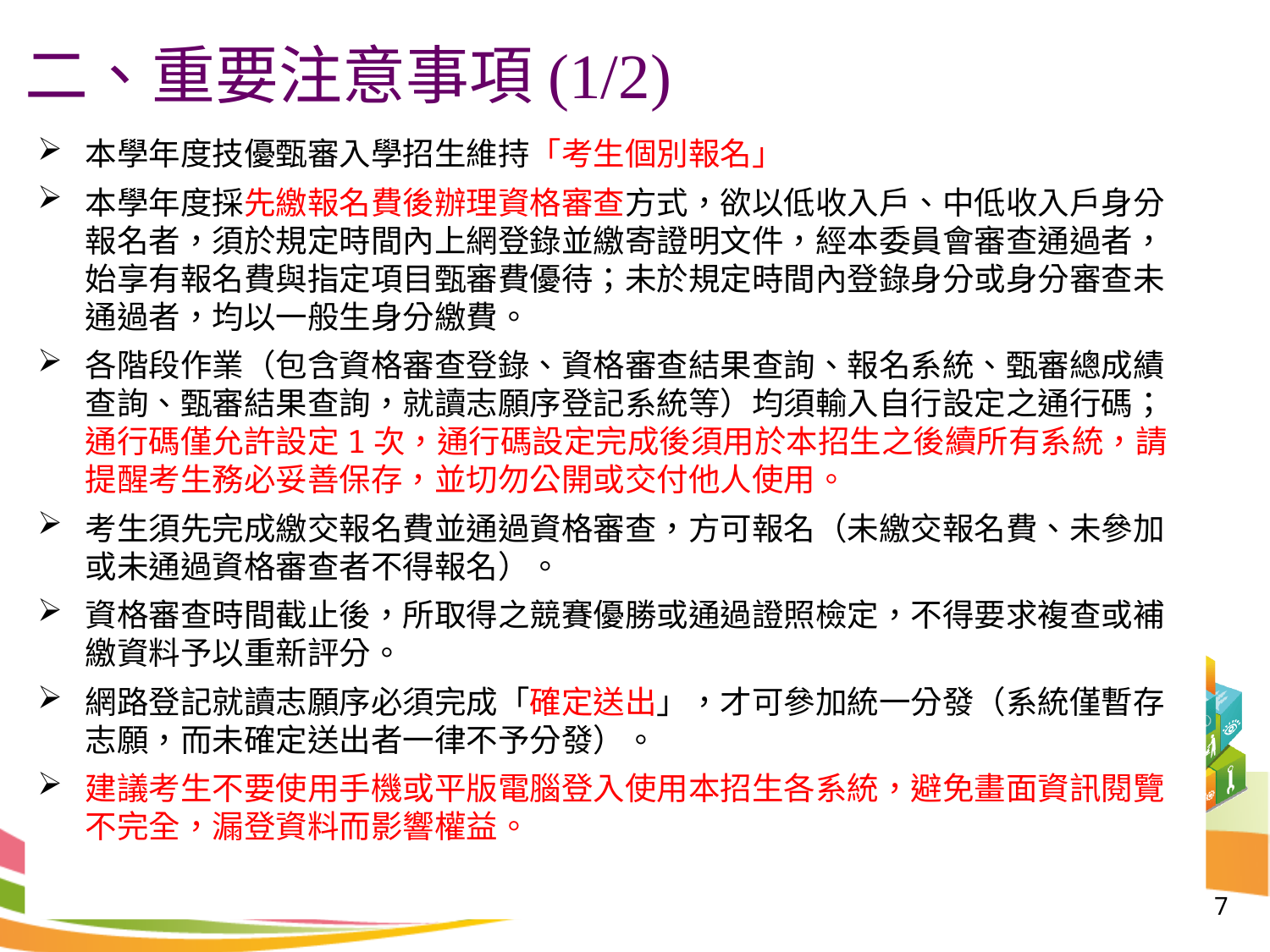

二、重要注意事項(1/2)
本學年度技優甄審入學招生維持「考生個別報名」
本學年度採先繳報名費後辦理資格審查方式，欲以低收入戶、中低收入戶身分報名者，須於規定時間內上網登錄並繳寄證明文件，經本委員會審查通過者，始享有報名費與指定項目甄審費優待；未於規定時間內登錄身分或身分審查未通過者，均以一般生身分繳費。
各階段作業（包含資格審查登錄、資格審查結果查詢、報名系統、甄審總成績查詢、甄審結果查詢，就讀志願序登記系統等）均須輸入自行設定之通行碼；通行碼僅允許設定1次，通行碼設定完成後須用於本招生之後續所有系統，請提醒考生務必妥善保存，並切勿公開或交付他人使用。
考生須先完成繳交報名費並通過資格審查，方可報名（未繳交報名費、未參加或未通過資格審查者不得報名）。
資格審查時間截止後，所取得之競賽優勝或通過證照檢定，不得要求複查或補繳資料予以重新評分。
網路登記就讀志願序必須完成「確定送出」，才可參加統一分發（系統僅暫存志願，而未確定送出者一律不予分發）。
建議考生不要使用手機或平版電腦登入使用本招生各系統，避免畫面資訊閱覽不完全，漏登資料而影響權益。

7